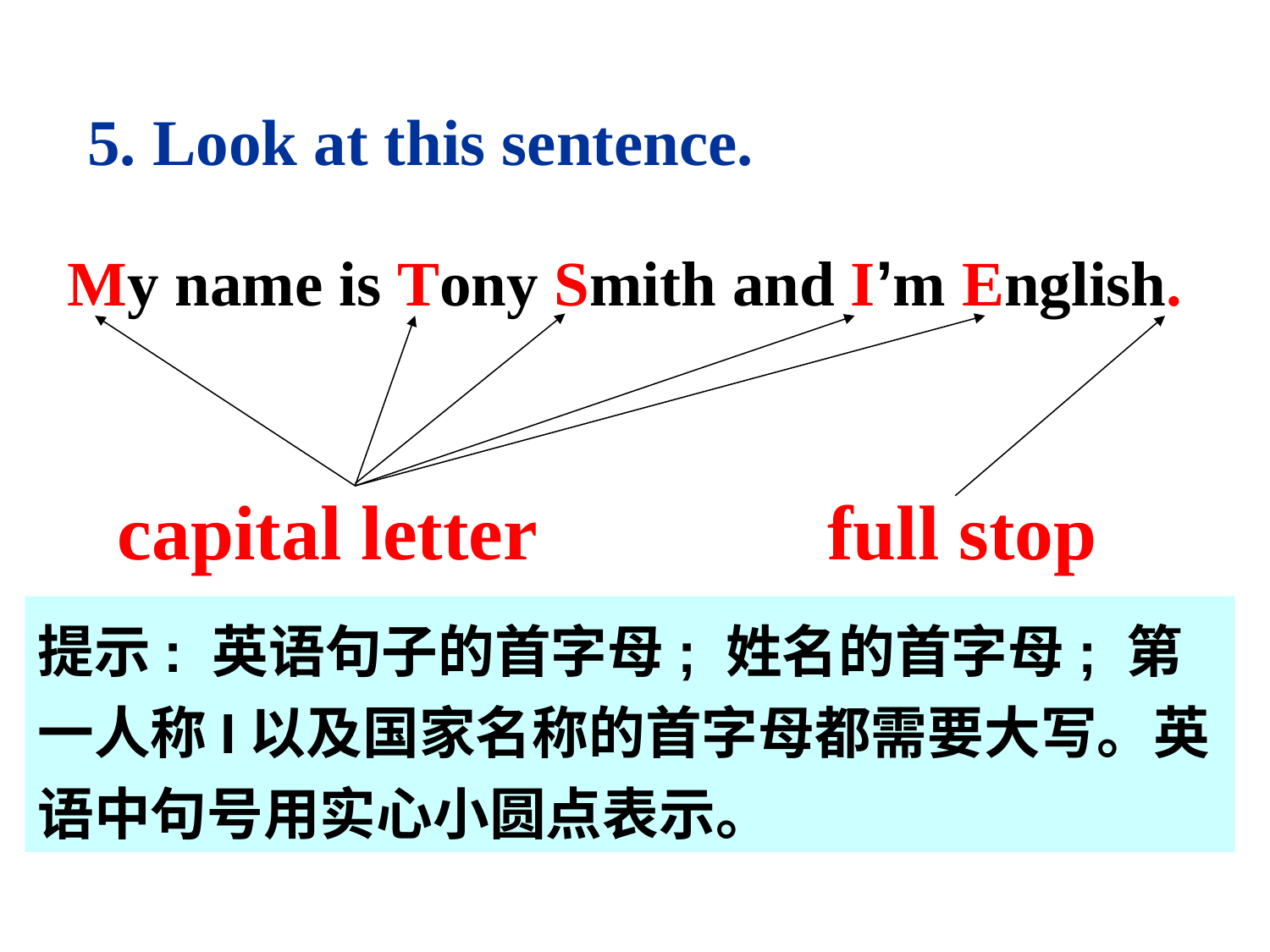

5. Look at this sentence.
My name is Tony Smith and I’m English.

capital letter
full stop
提示: 英语句子的首字母; 姓名的首字母; 第一人称I以及国家名称的首字母都需要大写。英语中句号用实心小圆点表示。